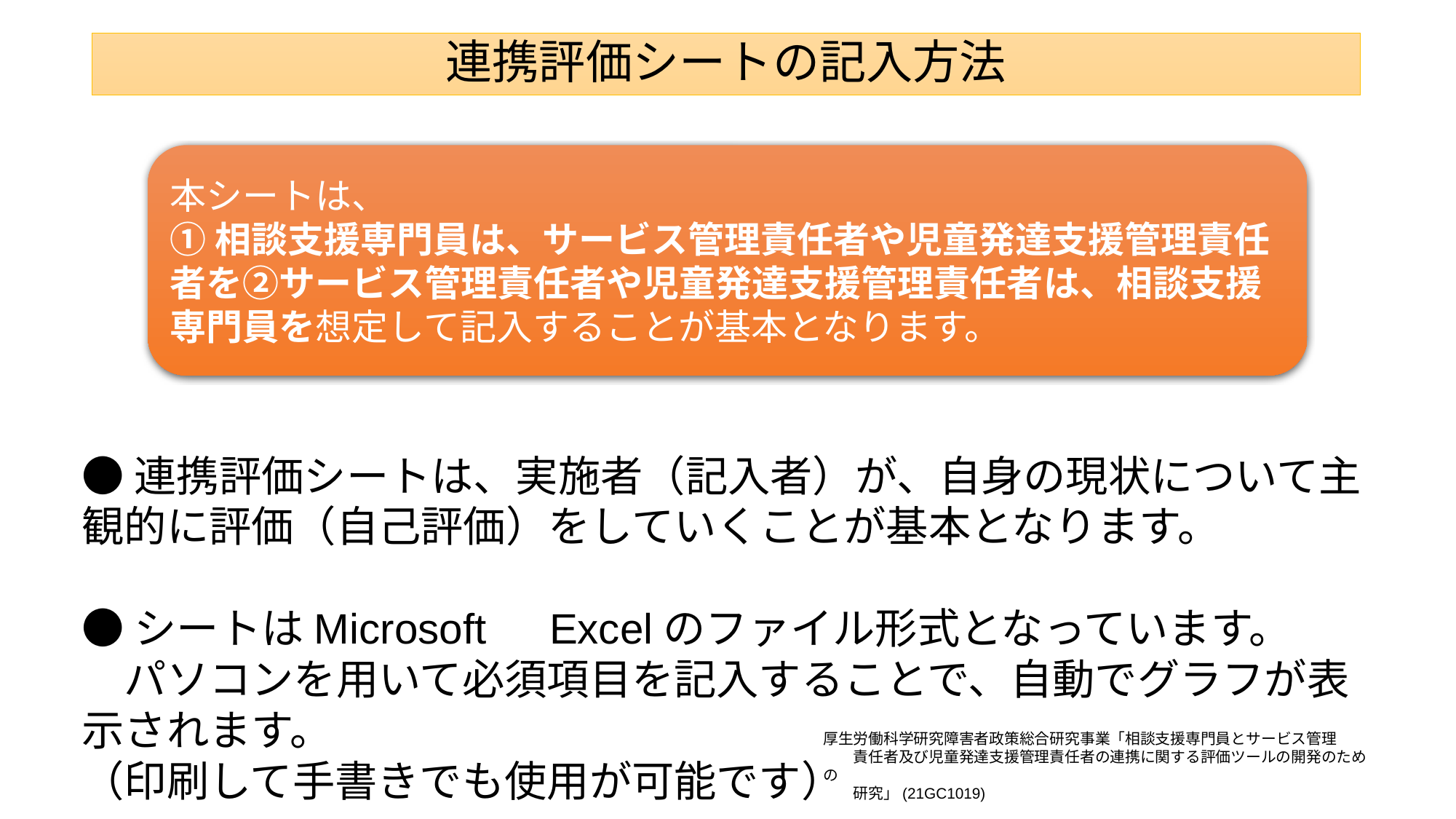

# 連携評価シートの記入方法
本シートは、
①相談支援専門員は、サービス管理責任者や児童発達支援管理責任者を②サービス管理責任者や児童発達支援管理責任者は、相談支援専門員を想定して記入することが基本となります。
●連携評価シートは、実施者（記入者）が、自身の現状について主観的に評価（自己評価）をしていくことが基本となります。

●シートはMicrosoft　Excelのファイル形式となっています。
　パソコンを用いて必須項目を記入することで、自動でグラフが表示されます。
（印刷して手書きでも使用が可能です）
厚生労働科学研究障害者政策総合研究事業「相談支援専門員とサービス管理
　　責任者及び児童発達支援管理責任者の連携に関する評価ツールの開発のための
　　研究」(21GC1019)